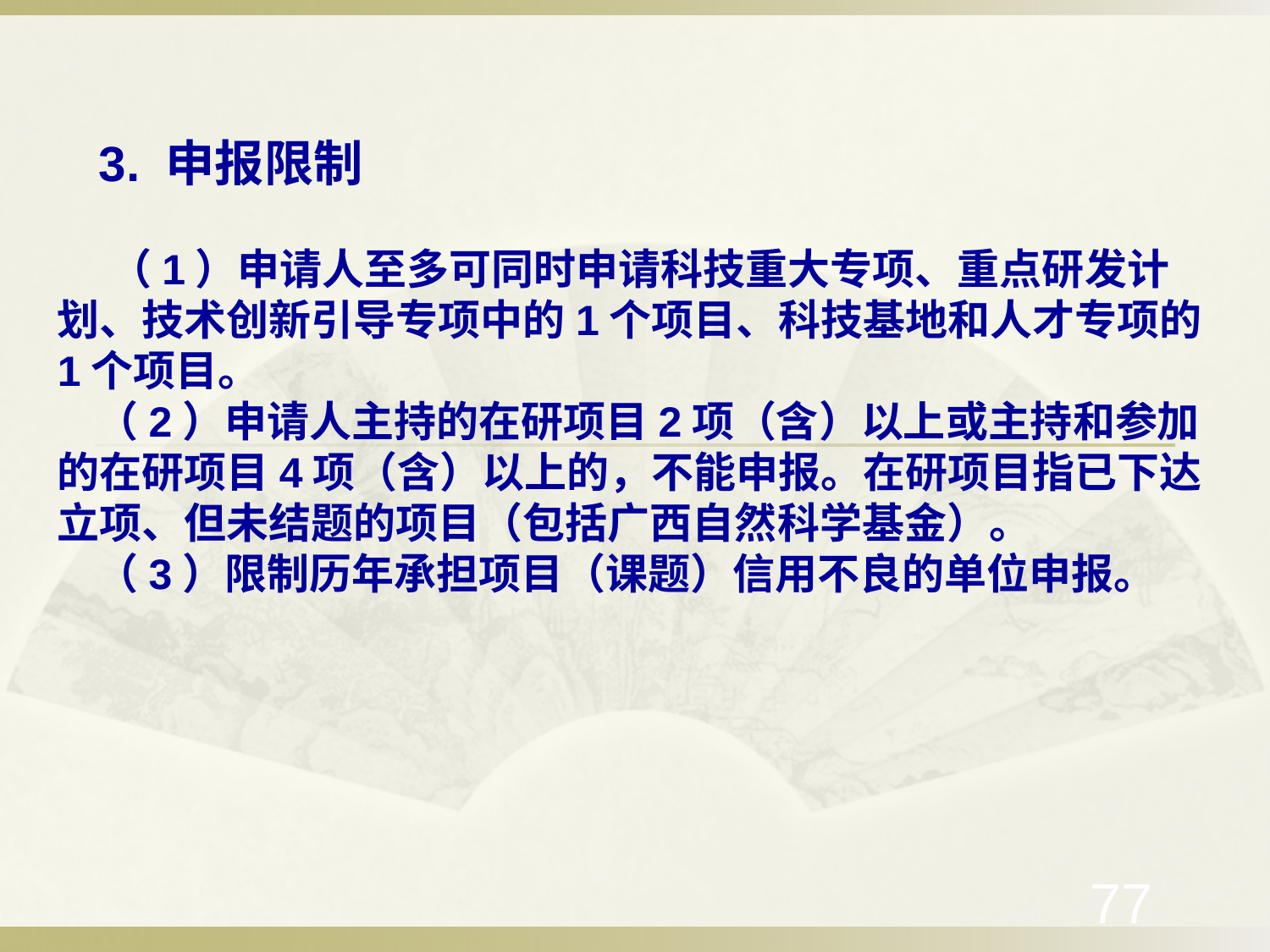

3. 申报限制

　 （1）申请人至多可同时申请科技重大专项、重点研发计划、技术创新引导专项中的1个项目、科技基地和人才专项的1个项目。
   （2）申请人主持的在研项目2项（含）以上或主持和参加的在研项目4项（含）以上的，不能申报。在研项目指已下达立项、但未结题的项目（包括广西自然科学基金）。
   （3）限制历年承担项目（课题）信用不良的单位申报。
77